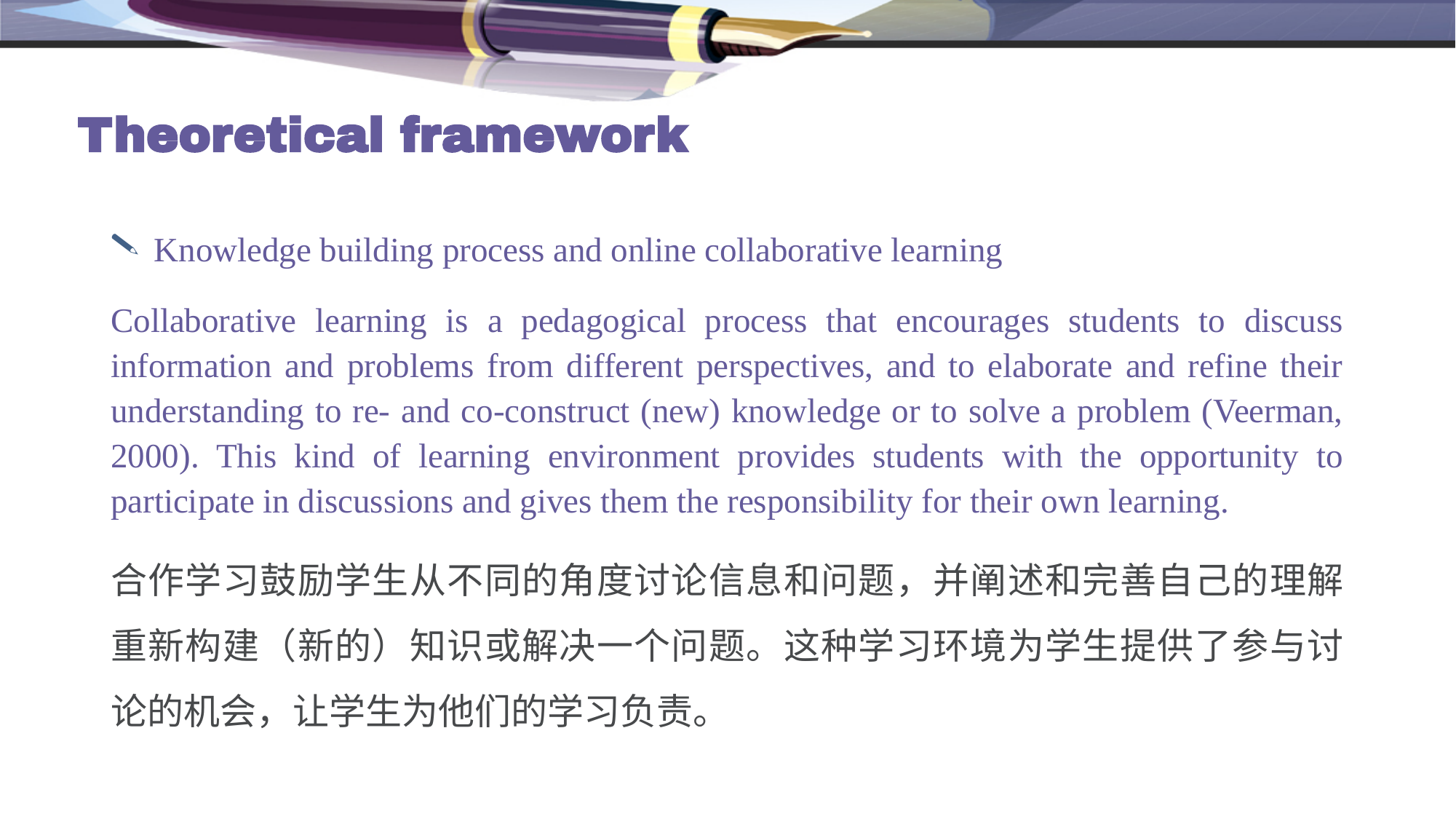

# Theoretical framework
Knowledge building process and online collaborative learning
Collaborative learning is a pedagogical process that encourages students to discuss information and problems from different perspectives, and to elaborate and refine their understanding to re- and co-construct (new) knowledge or to solve a problem (Veerman, 2000). This kind of learning environment provides students with the opportunity to participate in discussions and gives them the responsibility for their own learning.
合作学习鼓励学生从不同的角度讨论信息和问题，并阐述和完善自己的理解重新构建（新的）知识或解决一个问题。这种学习环境为学生提供了参与讨论的机会，让学生为他们的学习负责。